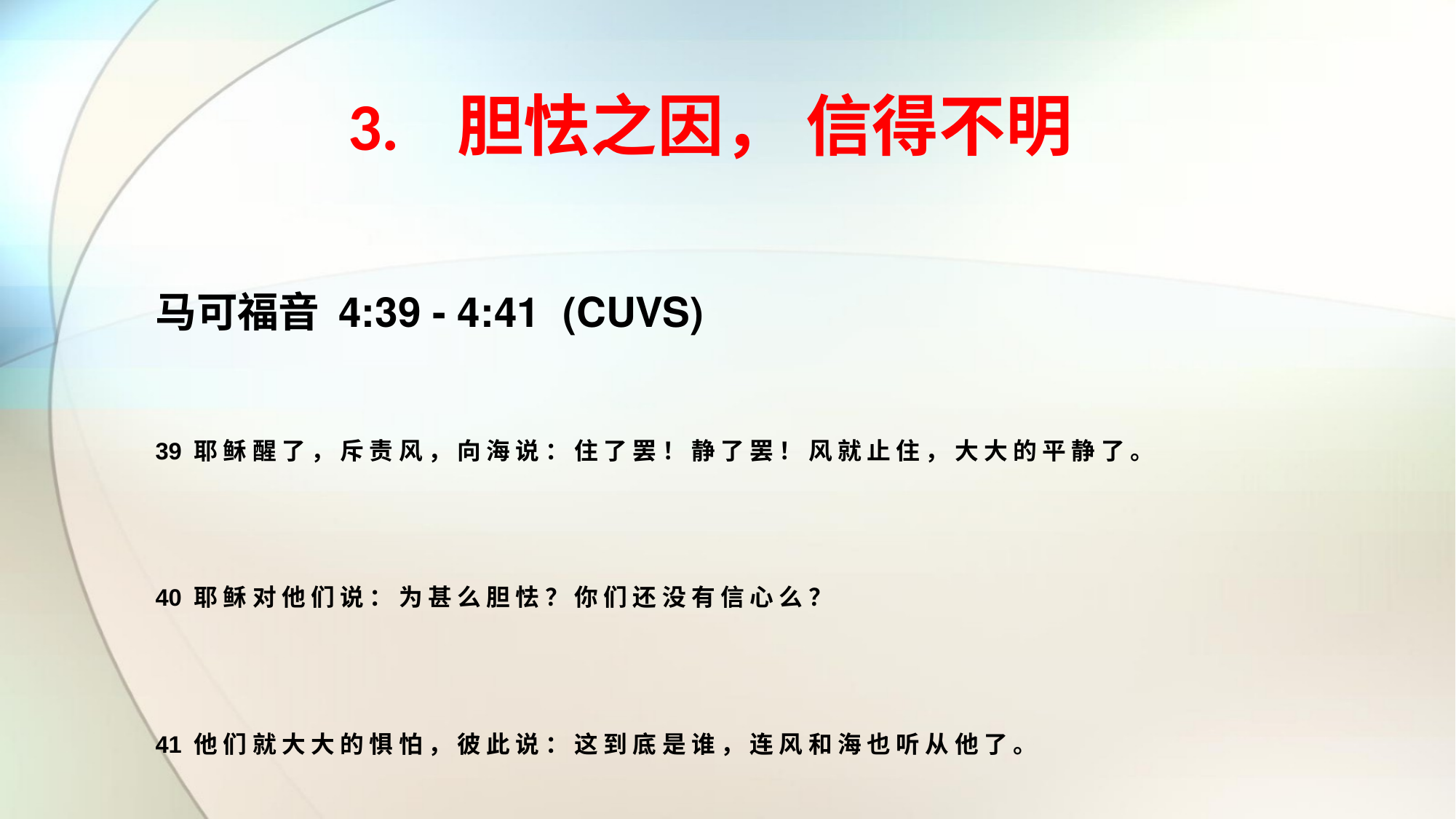

# 3.	胆怯之因， 信得不明
马可福音 4:39 - 4:41  (CUVS)

39 耶 稣 醒 了 ， 斥 责 风 ， 向 海 说 ： 住 了 罢 ！ 静 了 罢 ！ 风 就 止 住 ， 大 大 的 平 静 了 。

40 耶 稣 对 他 们 说 ： 为 甚 么 胆 怯 ？ 你 们 还 没 有 信 心 么 ？

41 他 们 就 大 大 的 惧 怕 ， 彼 此 说 ： 这 到 底 是 谁 ， 连 风 和 海 也 听 从 他 了 。